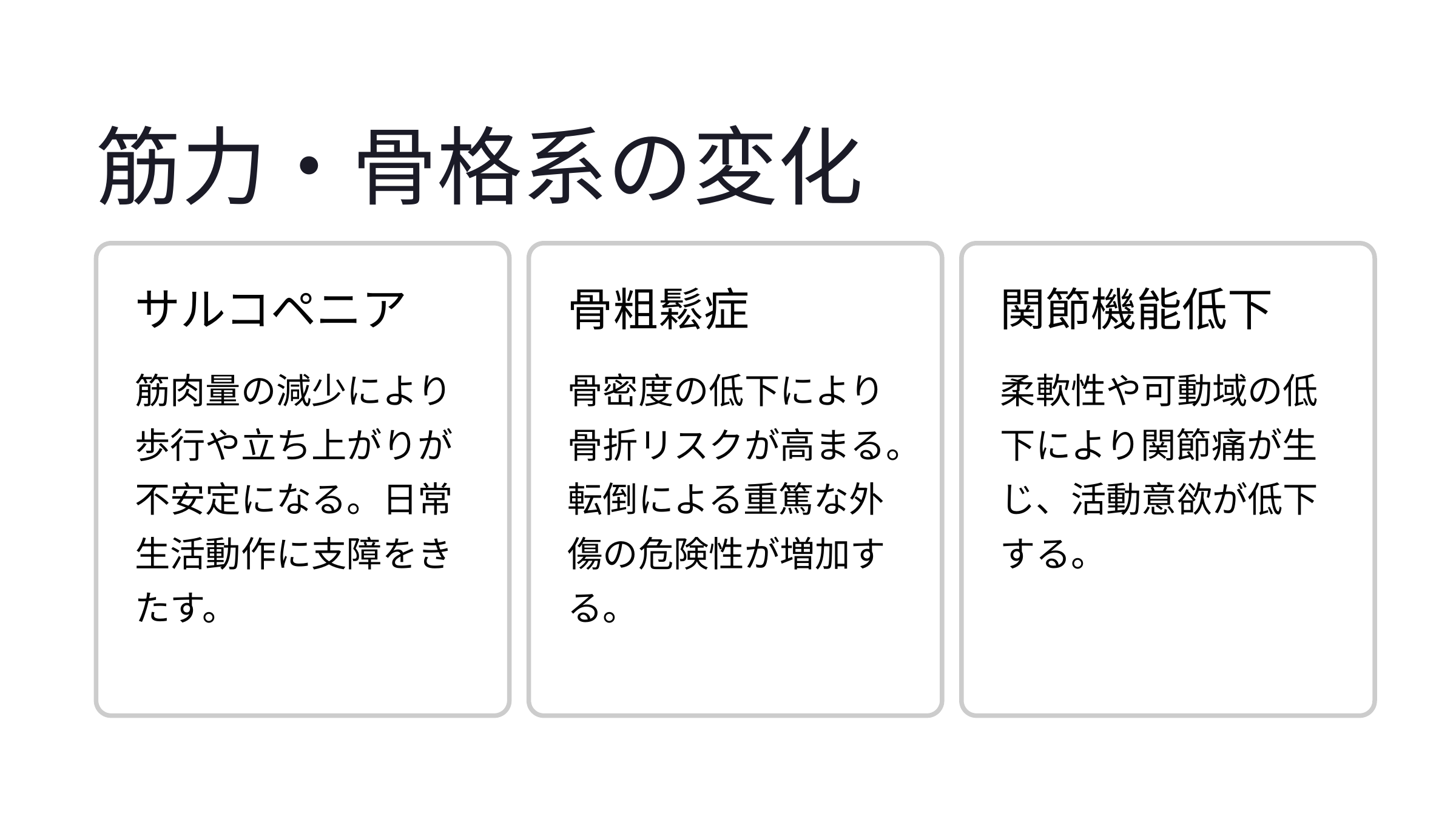

筋力・骨格系の変化

サルコペニア
骨粗鬆症
関節機能低下
筋肉量の減少により歩行や立ち上がりが不安定になる。日常生活動作に支障をきたす。
骨密度の低下により骨折リスクが高まる。転倒による重篤な外傷の危険性が増加する。
柔軟性や可動域の低下により関節痛が生じ、活動意欲が低下する。